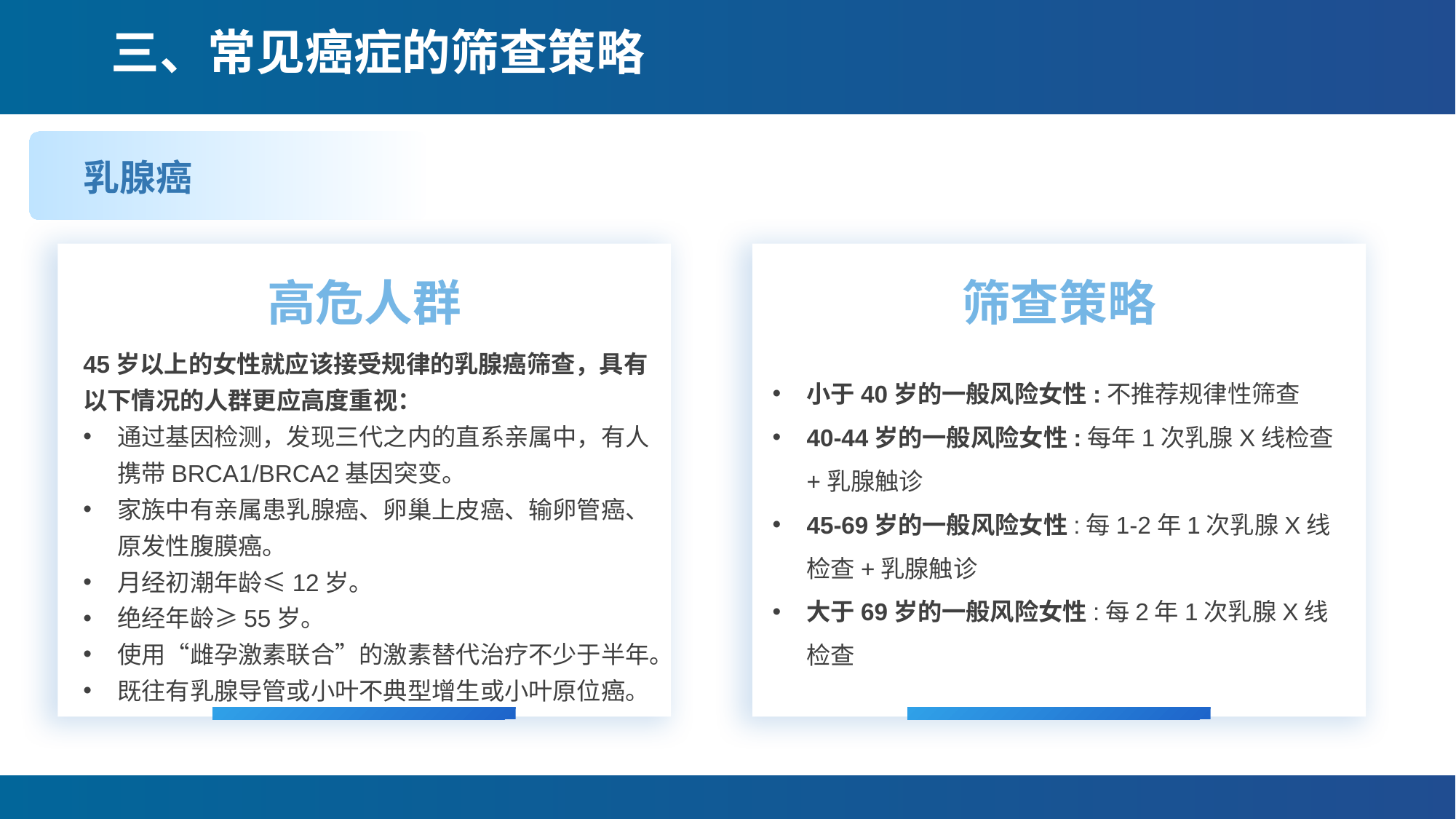

# 三、常见癌症的筛查策略
06

乳腺癌

高危人群

筛查策略

45岁以上的女性就应该接受规律的乳腺癌筛查，具有以下情况的人群更应高度重视：
通过基因检测，发现三代之内的直系亲属中，有人携带BRCA1/BRCA2基因突变。
家族中有亲属患乳腺癌、卵巢上皮癌、输卵管癌、原发性腹膜癌。
月经初潮年龄≤12岁。
绝经年龄≥55岁。
使用“雌孕激素联合”的激素替代治疗不少于半年。
既往有乳腺导管或小叶不典型增生或小叶原位癌。
小于40岁的一般风险女性:不推荐规律性筛查
40-44岁的一般风险女性:每年1次乳腺X线检查+乳腺触诊
45-69岁的一般风险女性:每1-2年1次乳腺X线检查+乳腺触诊
大于69岁的一般风险女性:每2年1次乳腺X线检查